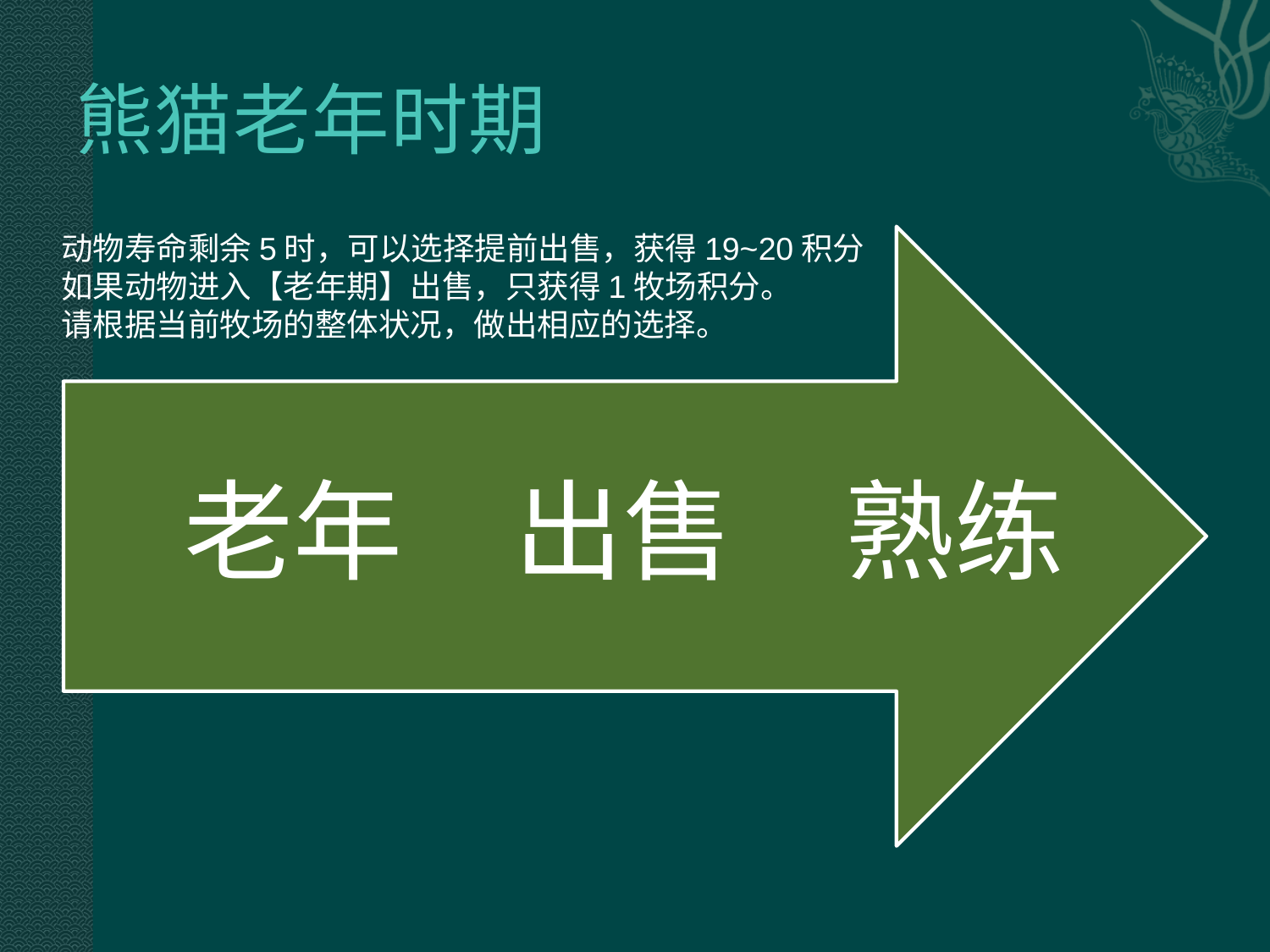

# 熊猫老年时期
熟练
出售
老年
动物寿命剩余5时，可以选择提前出售，获得19~20积分
如果动物进入【老年期】出售，只获得1牧场积分。
请根据当前牧场的整体状况，做出相应的选择。